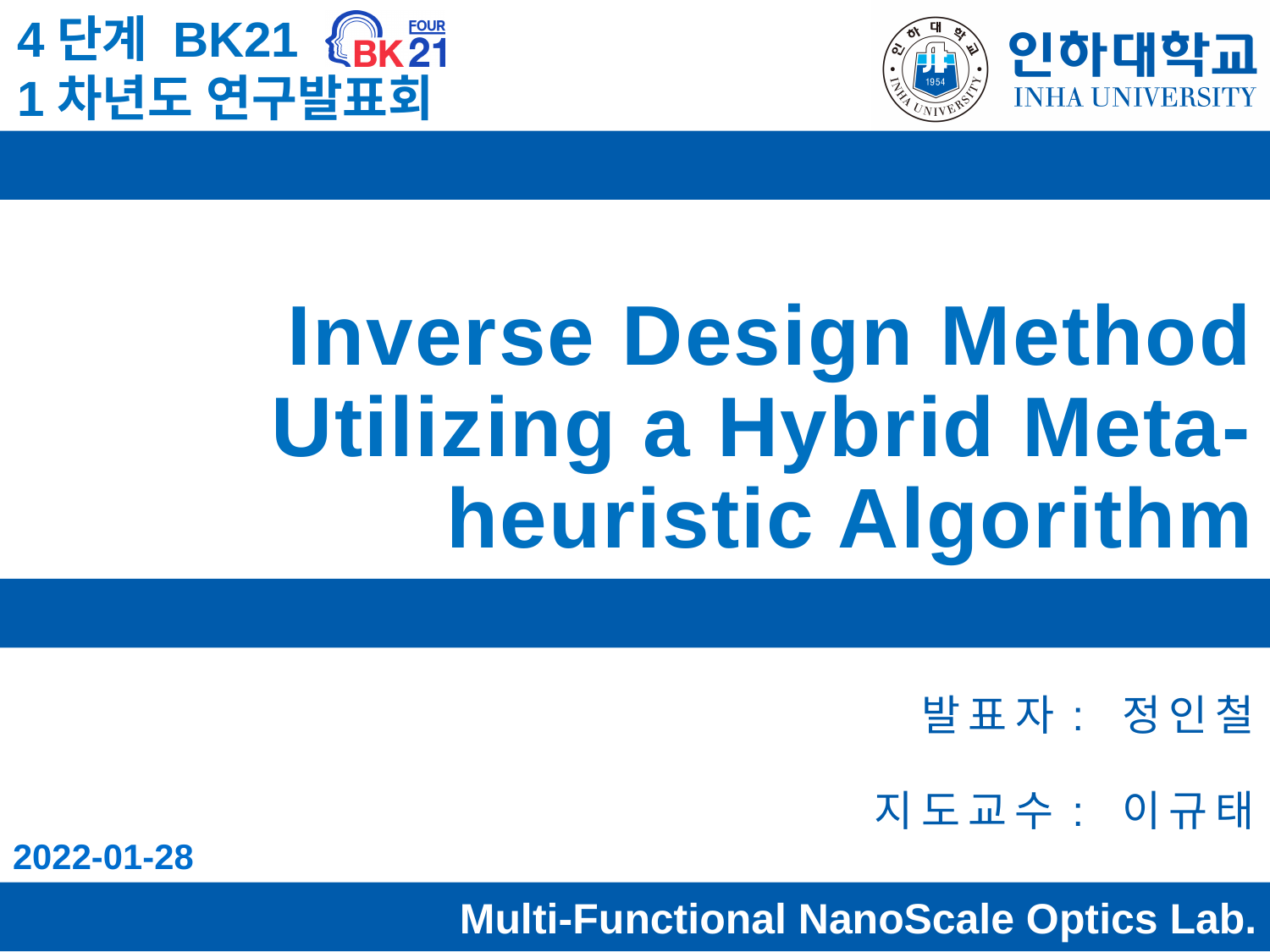

# Inverse Design Method Utilizing a Hybrid Meta-heuristic Algorithm
발표자: 정인철
지도교수: 이규태
2022-01-28